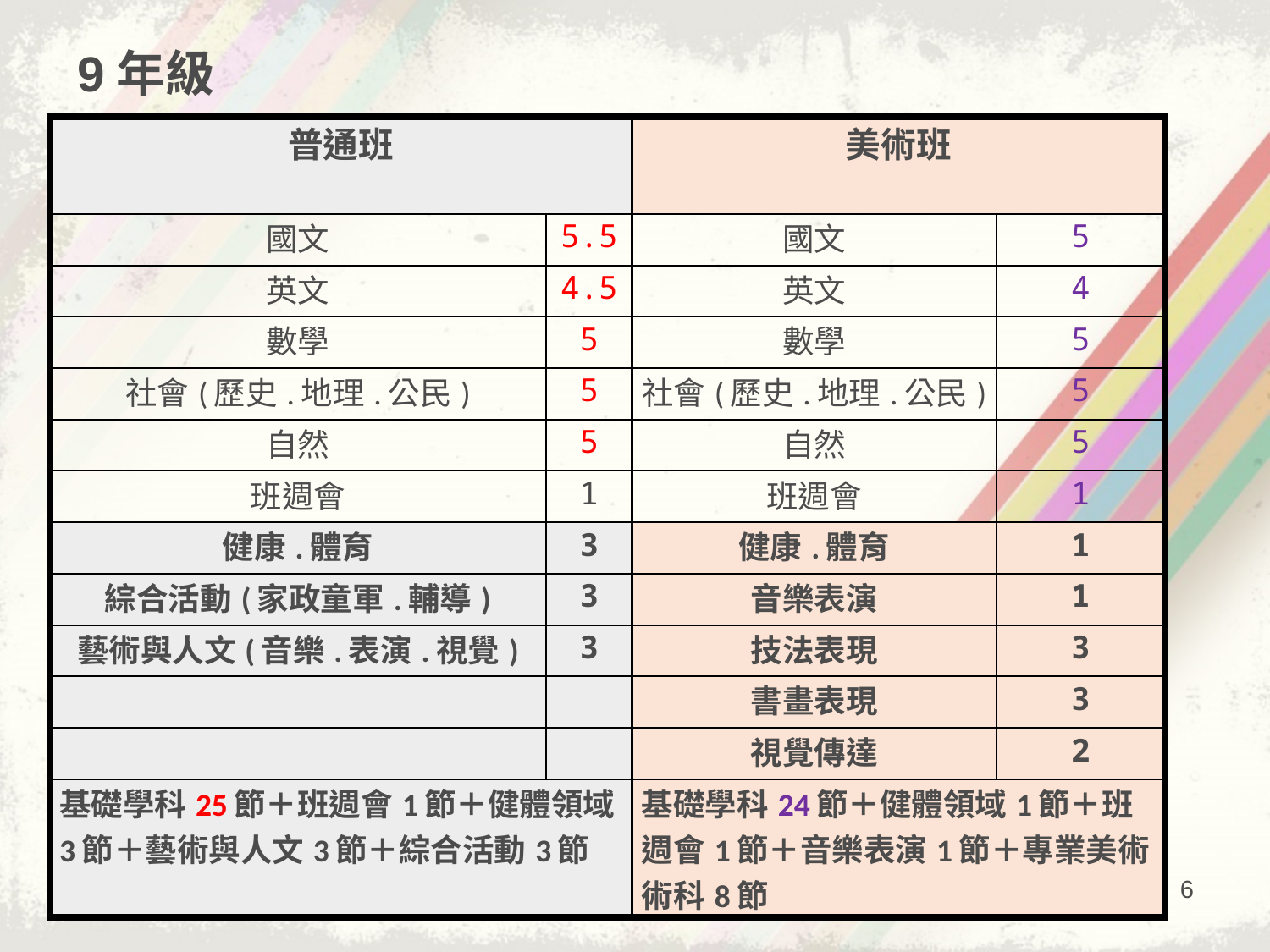

9年級
| 普通班 |  | 美術班 |  |
| --- | --- | --- | --- |
| 國文 | 5.5 | 國文 | 5 |
| 英文 | 4.5 | 英文 | 4 |
| 數學 | 5 | 數學 | 5 |
| 社會(歷史.地理.公民) | 5 | 社會(歷史.地理.公民) | 5 |
| 自然 | 5 | 自然 | 5 |
| 班週會 | 1 | 班週會 | 1 |
| 健康.體育 | 3 | 健康.體育 | 1 |
| 綜合活動(家政童軍.輔導) | 3 | 音樂表演 | 1 |
| 藝術與人文(音樂.表演.視覺) | 3 | 技法表現 | 3 |
|  |  | 書畫表現 | 3 |
|  |  | 視覺傳達 | 2 |
| 基礎學科25節＋班週會1節＋健體領域3節＋藝術與人文3節＋綜合活動3節 |  | 基礎學科24節＋健體領域1節＋班週會1節＋音樂表演1節＋專業美術術科8節 |  |
6